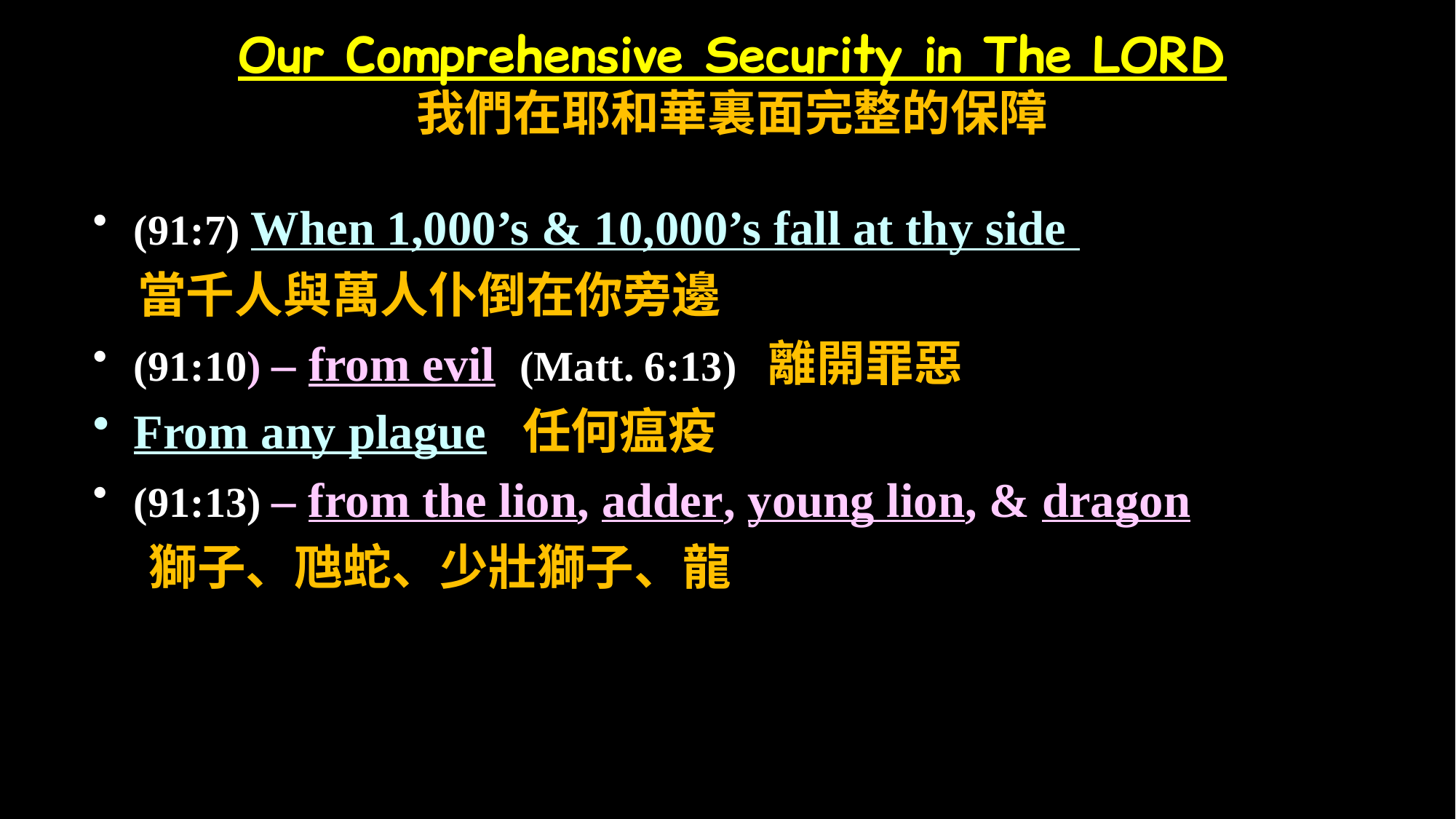

# Our Comprehensive Security in The LORD 我們在耶和華裏面完整的保障
(91:7) When 1,000’s & 10,000’s fall at thy side
   當千人與萬人仆倒在你旁邊
(91:10) – from evil  (Matt. 6:13)  離開罪惡
From any plague  任何瘟疫
(91:13) – from the lion, adder, young lion, & dragon
    獅子、虺蛇、少壯獅子、龍